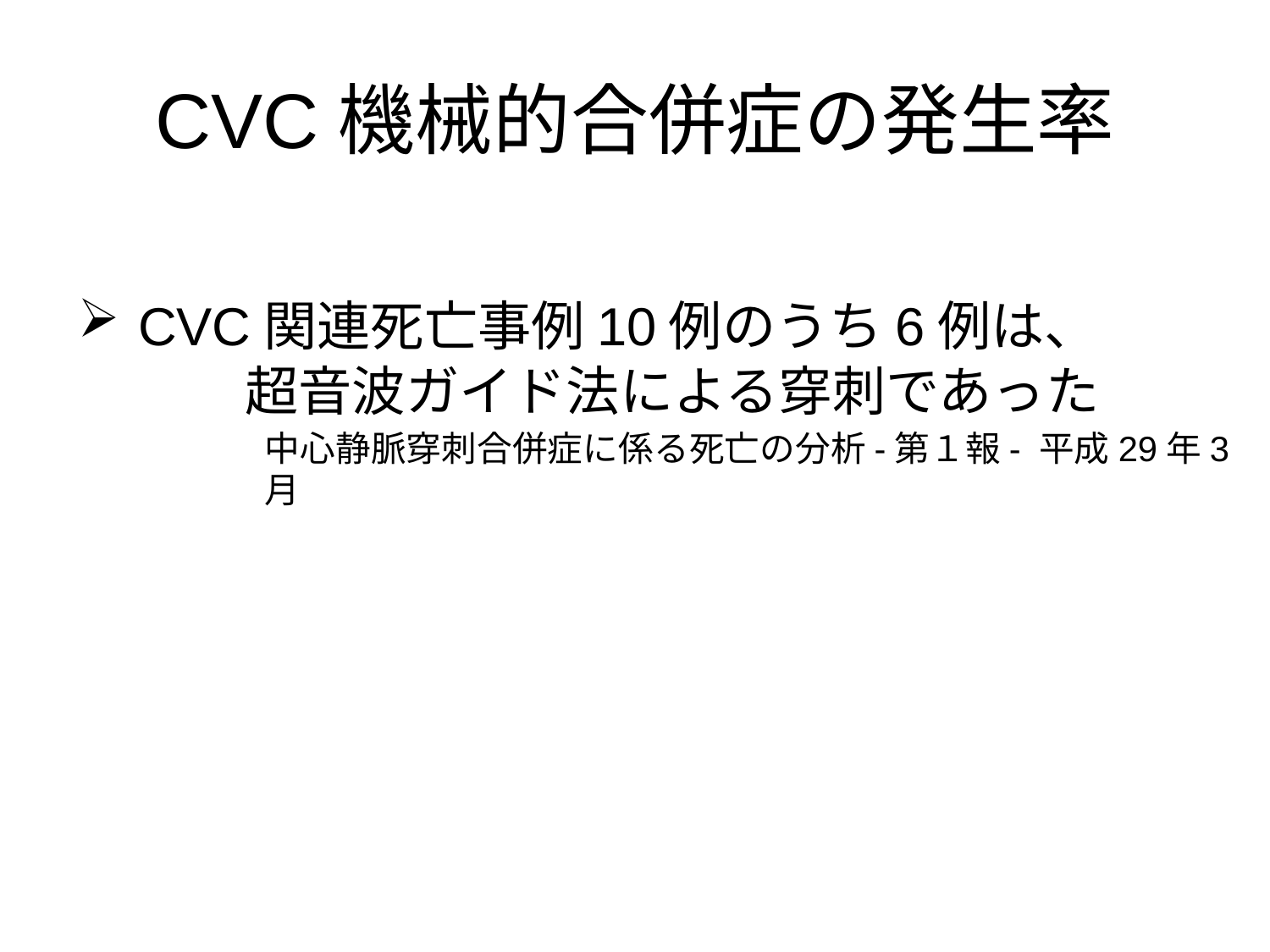

# CVC機械的合併症の発生率
CVC関連死亡事例10例のうち6例は、　　超音波ガイド法による穿刺であった

中心静脈穿刺合併症に係る死亡の分析-第１報- 平成29年3月